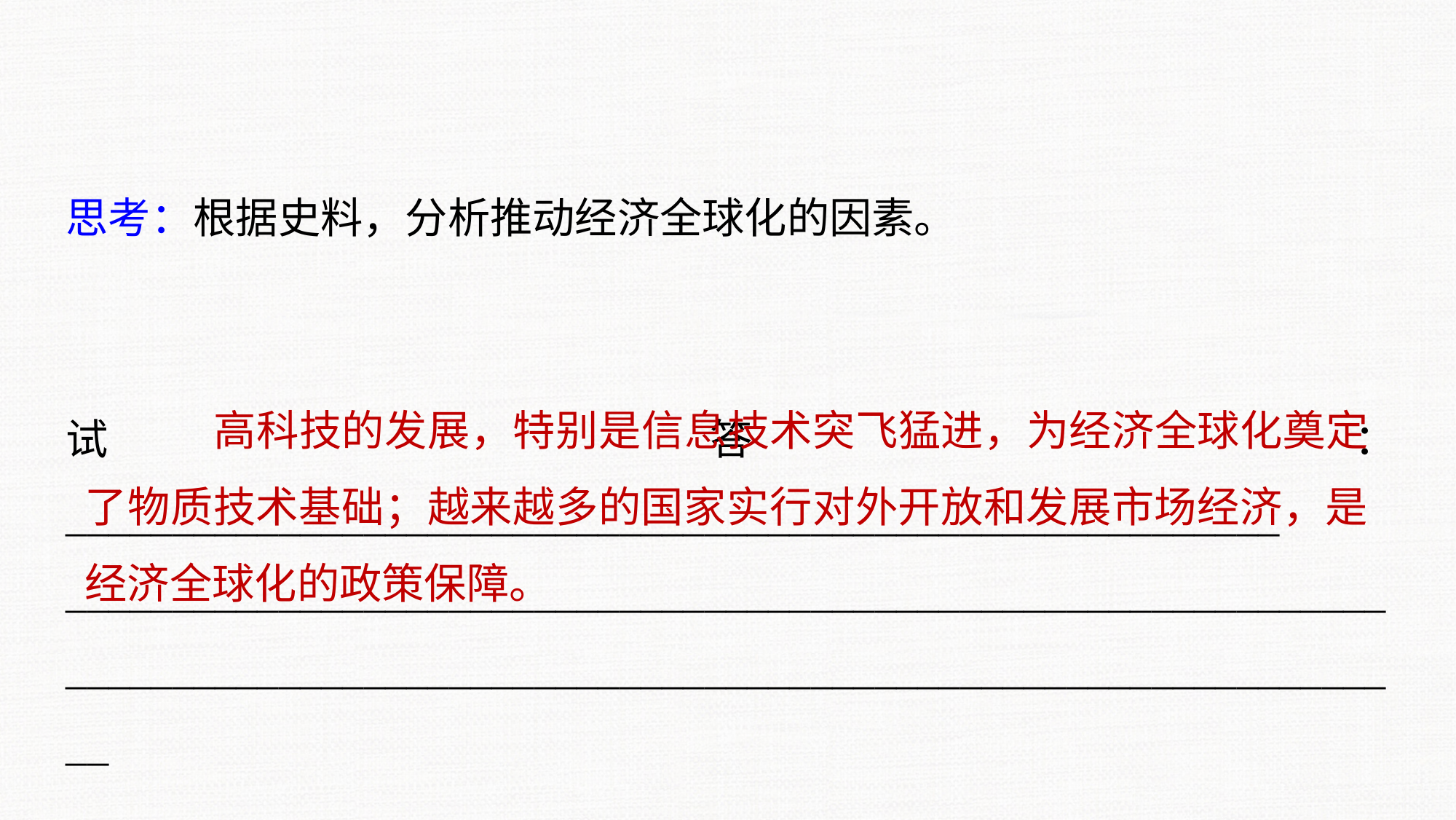

思考：根据史料，分析推动经济全球化的因素。
            高科技的发展，特别是信息技术突飞猛进，为经济全球化奠定了物质技术基础；越来越多的国家实行对外开放和发展市场经济，是经济全球化的政策保障。
试答：_________________________________________________________
______________________________________________________________________________________________________________________________